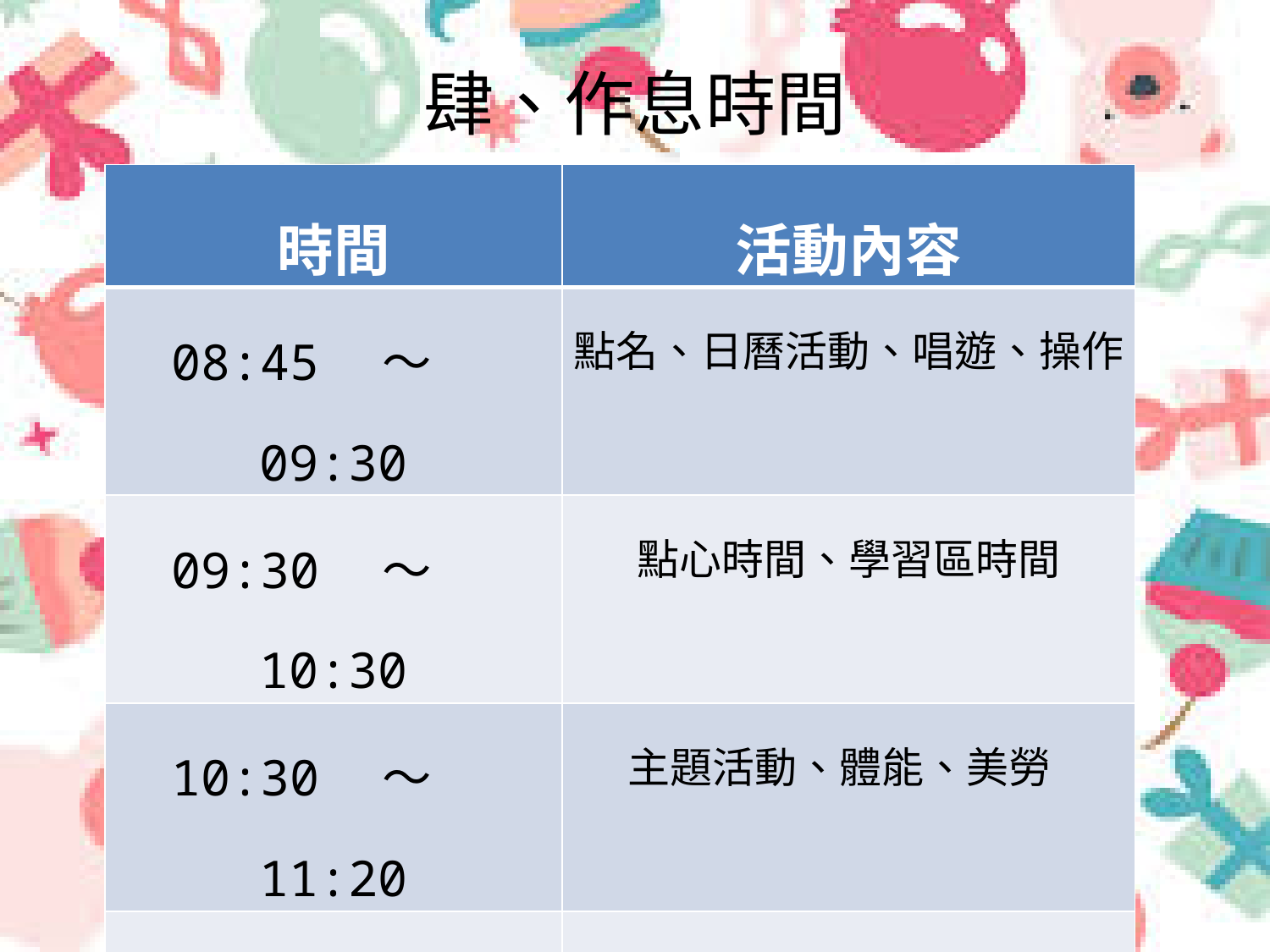

# 肆、作息時間
| 時間 | 活動內容 |
| --- | --- |
| 08:45　～　09:30 | 點名、日曆活動、唱遊、操作 |
| 09:30　～　10:30 | 點心時間、學習區時間 |
| 10:30　～　11:20 | 主題活動、體能、美勞 |
| 11:20　～　14:30 | 午餐時間、午休時間 |
| 14:30　～　15:00 | 點心時間 |
| 15:00　～　15:30 | 學習區時間、戶外活動 |